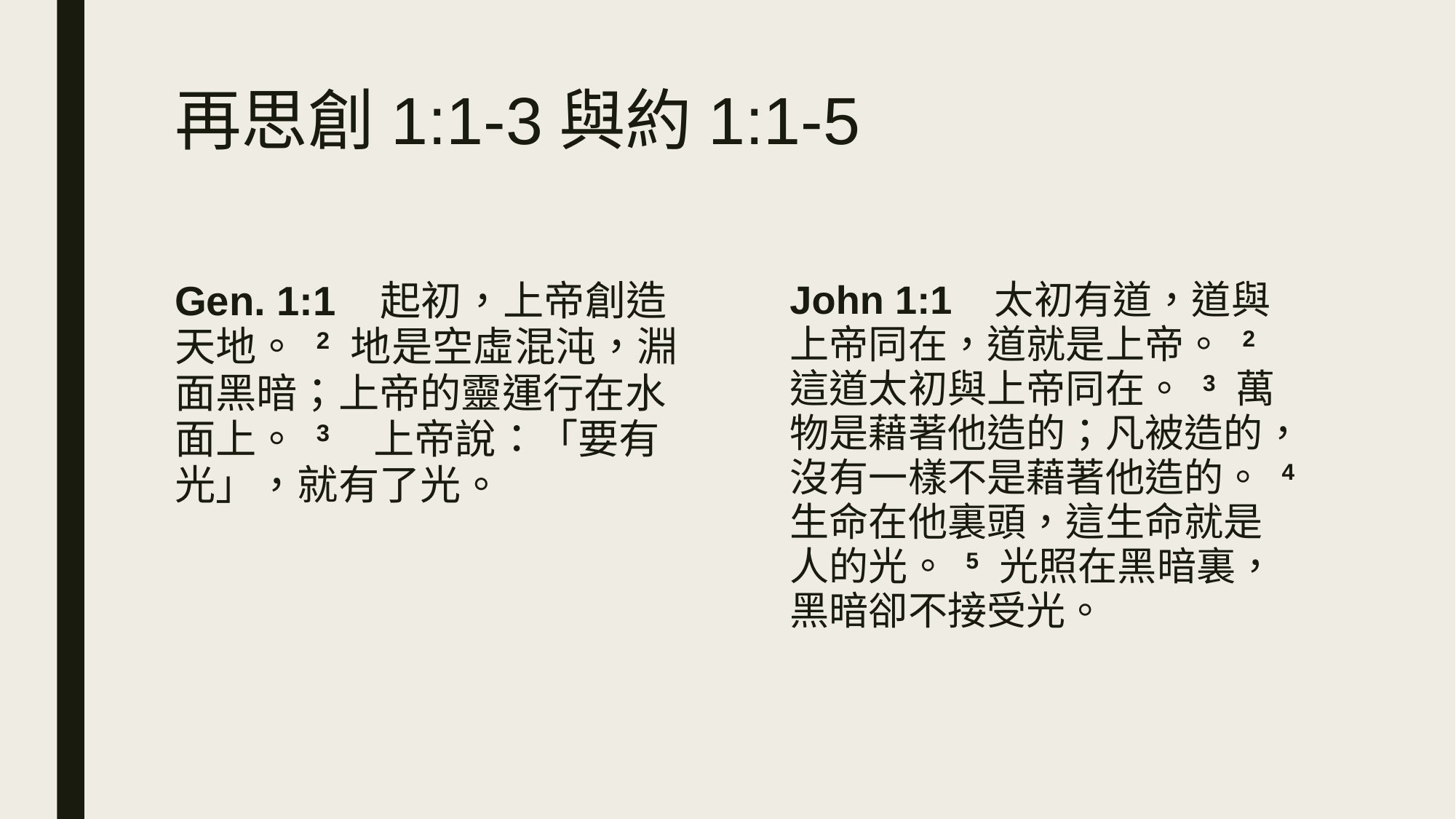

# 再思創1:1-3與約1:1-5
Gen. 1:1   起初，上帝創造天地。 2 地是空虛混沌，淵面黑暗；上帝的靈運行在水面上。 3   上帝說：「要有光」，就有了光。

John 1:1   太初有道，道與上帝同在，道就是上帝。 2 這道太初與上帝同在。 3 萬物是藉著他造的；凡被造的，沒有一樣不是藉著他造的。 4 生命在他裏頭，這生命就是人的光。 5 光照在黑暗裏，黑暗卻不接受光。